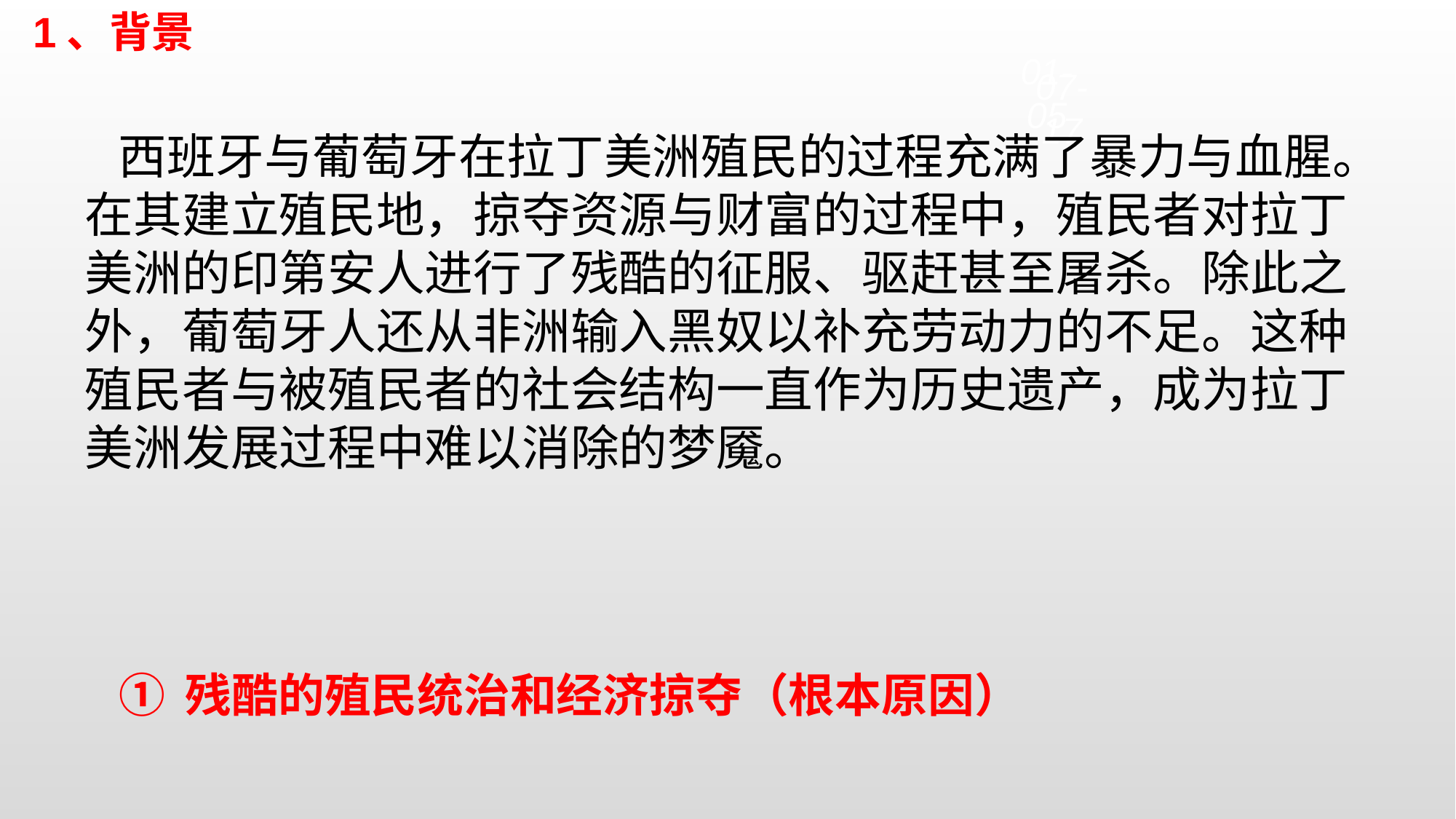

1、背景

01-05
07-17
  西班牙与葡萄牙在拉丁美洲殖民的过程充满了暴力与血腥。在其建立殖民地，掠夺资源与财富的过程中，殖民者对拉丁美洲的印第安人进行了残酷的征服、驱赶甚至屠杀。除此之外，葡萄牙人还从非洲输入黑奴以补充劳动力的不足。这种殖民者与被殖民者的社会结构一直作为历史遗产，成为拉丁美洲发展过程中难以消除的梦魇。
① 残酷的殖民统治和经济掠夺（根本原因）
7